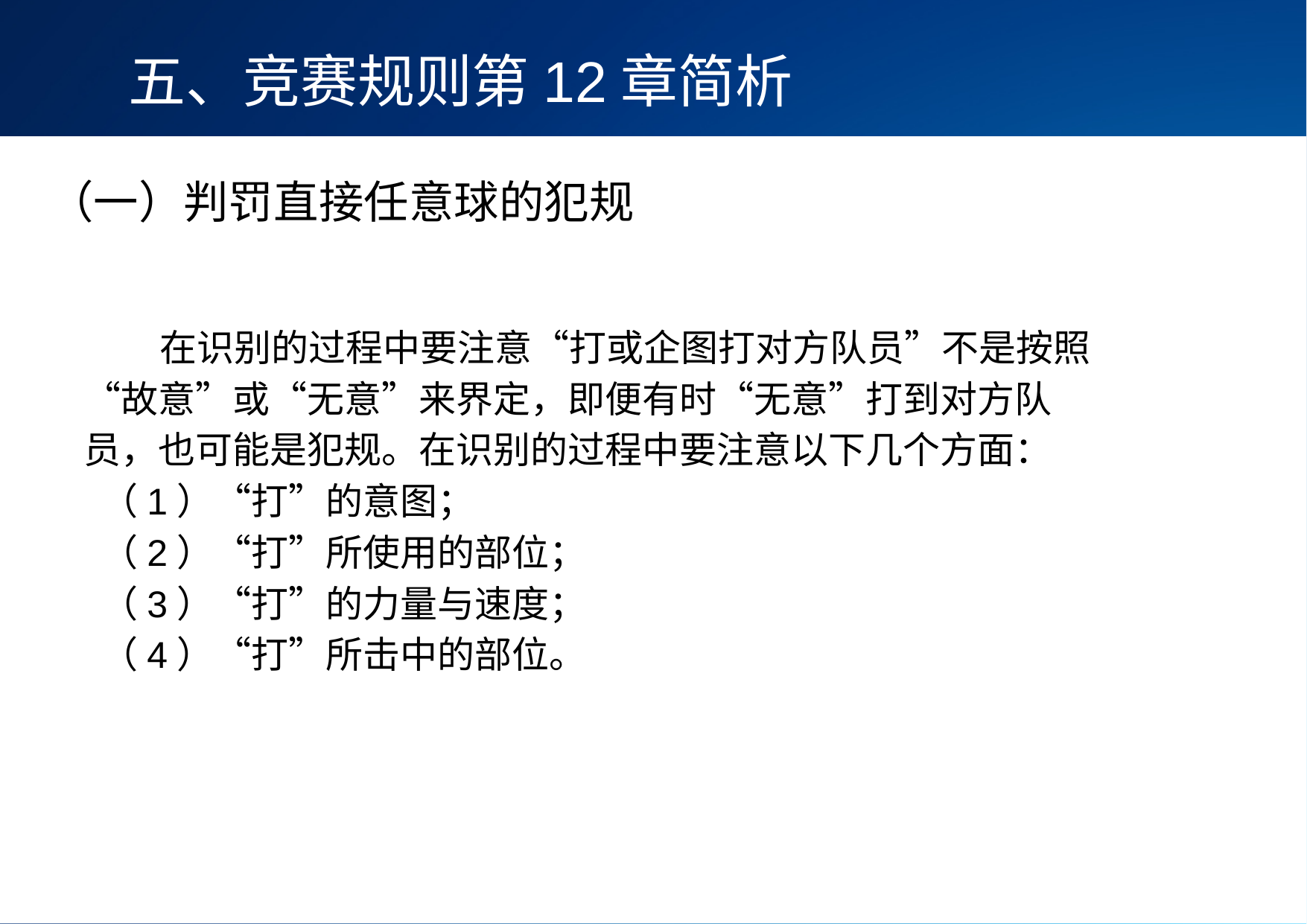

五、竞赛规则第12章简析

（一）判罚直接任意球的犯规
        在识别的过程中要注意“打或企图打对方队员”不是按照“故意”或“无意”来界定，即便有时“无意”打到对方队员，也可能是犯规。在识别的过程中要注意以下几个方面：
 （1）“打”的意图；
 （2）“打”所使用的部位；
 （3）“打”的力量与速度；
 （4）“打”所击中的部位。